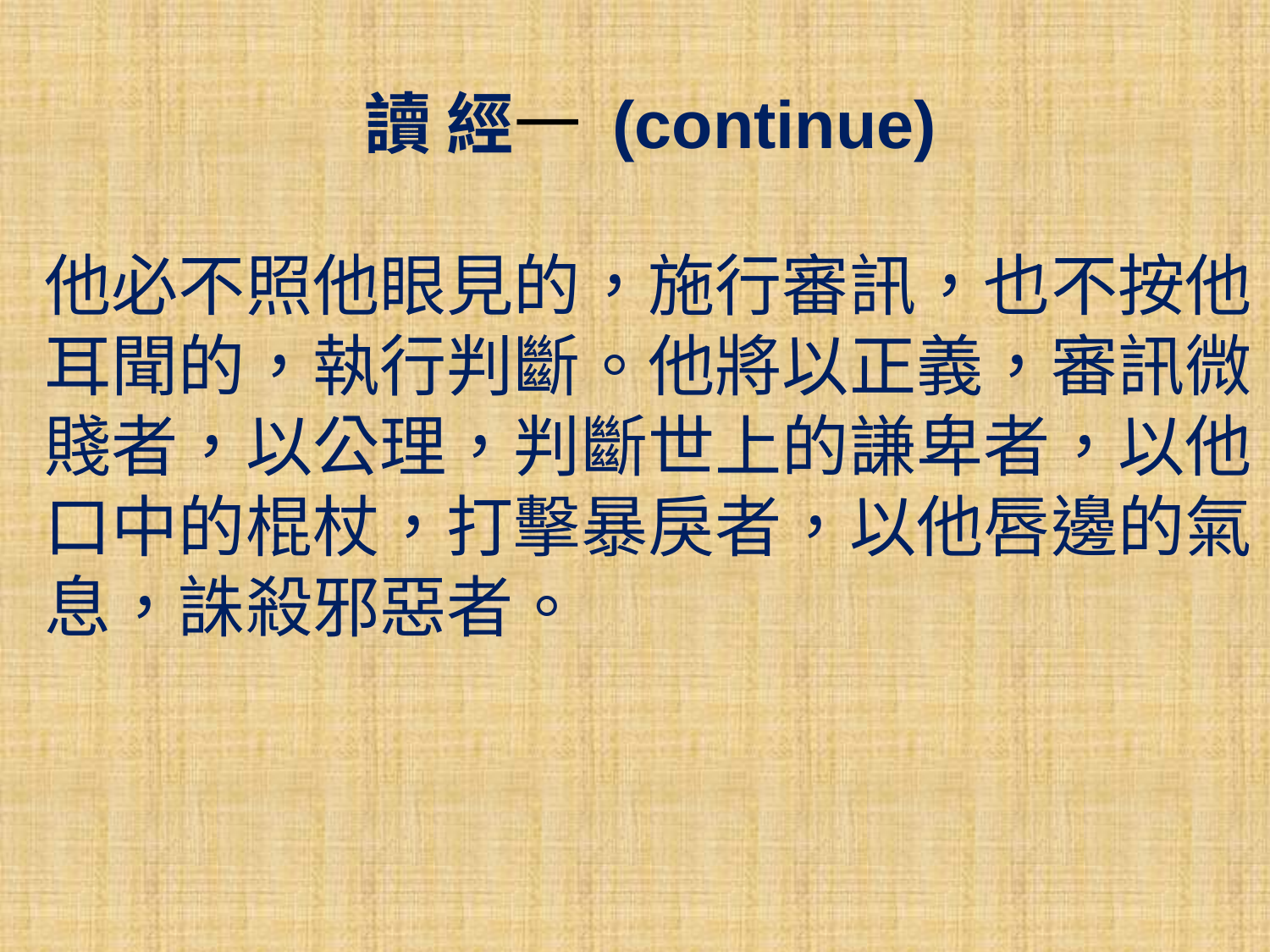

讀 經一 (continue)

他必不照他眼見的，施行審訊，也不按他耳聞的，執行判斷。他將以正義，審訊微賤者，以公理，判斷世上的謙卑者，以他口中的棍杖，打擊暴戾者，以他唇邊的氣息，誅殺邪惡者。